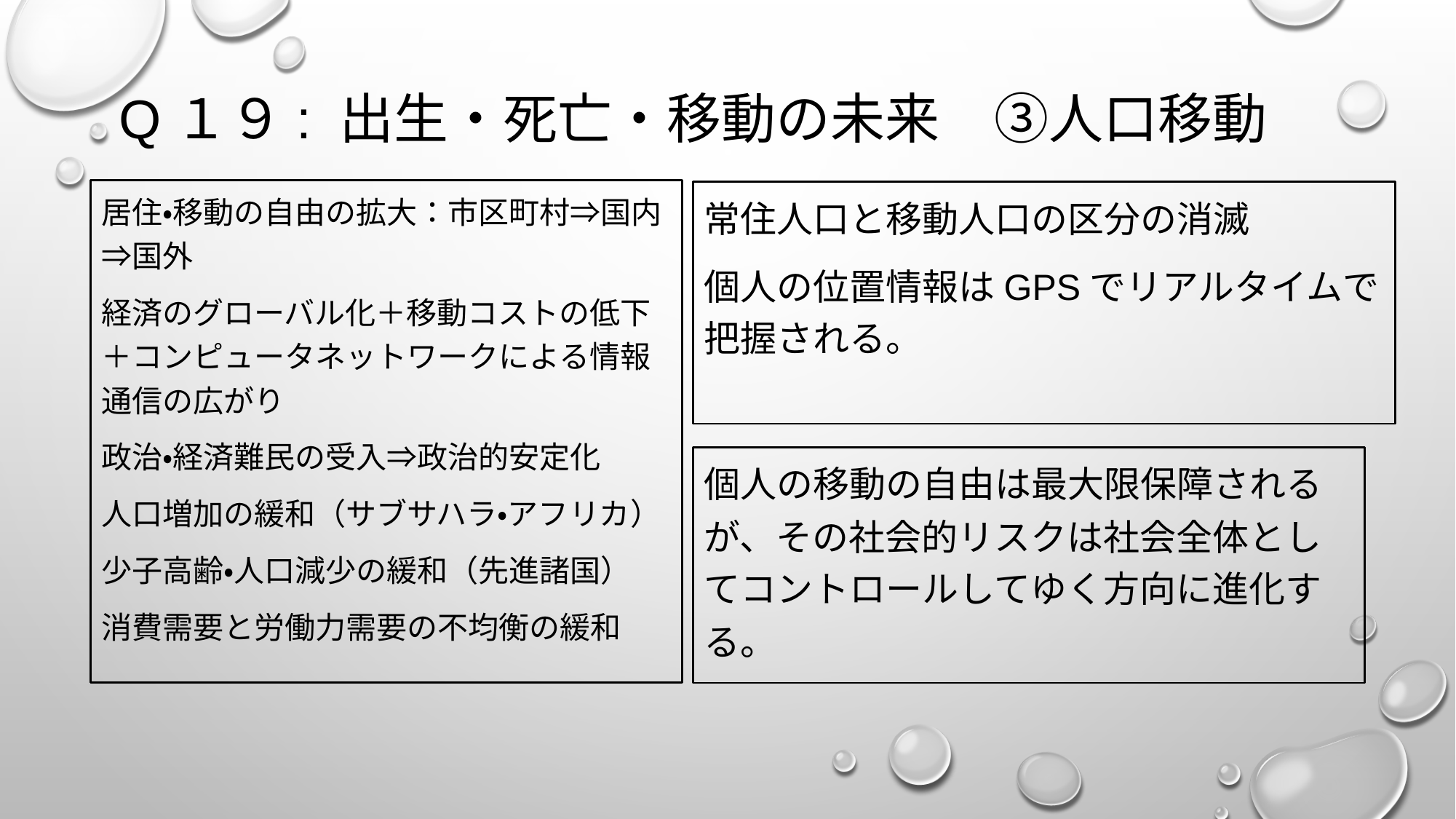

# Q１９: 出生・死亡・移動の未来　③人口移動
居住・移動の自由の拡大：市区町村⇒国内⇒国外
経済のグローバル化＋移動コストの低下＋コンピュータネットワークによる情報通信の広がり
政治・経済難民の受入⇒政治的安定化
人口増加の緩和（サブサハラ・アフリカ）
少子高齢・人口減少の緩和（先進諸国）
消費需要と労働力需要の不均衡の緩和
常住人口と移動人口の区分の消滅
個人の位置情報はGPSでリアルタイムで把握される。
個人の移動の自由は最大限保障されるが、その社会的リスクは社会全体としてコントロールしてゆく方向に進化する。